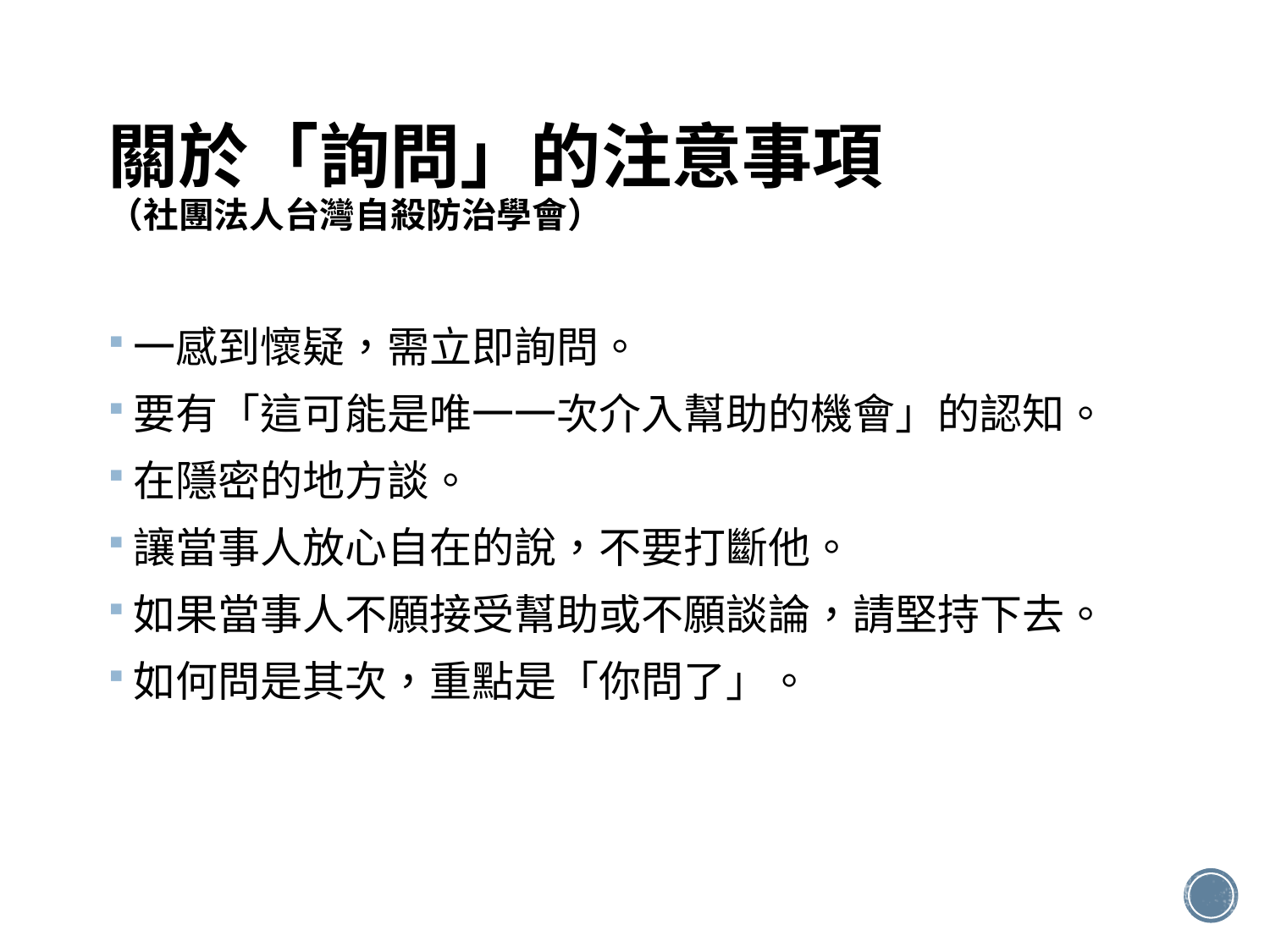

# 關於「詢問」的注意事項 （社團法人台灣自殺防治學會）
一感到懷疑，需立即詢問。
要有「這可能是唯一一次介入幫助的機會」的認知。
在隱密的地方談。
讓當事人放心自在的說，不要打斷他。
如果當事人不願接受幫助或不願談論，請堅持下去。
如何問是其次，重點是「你問了」。